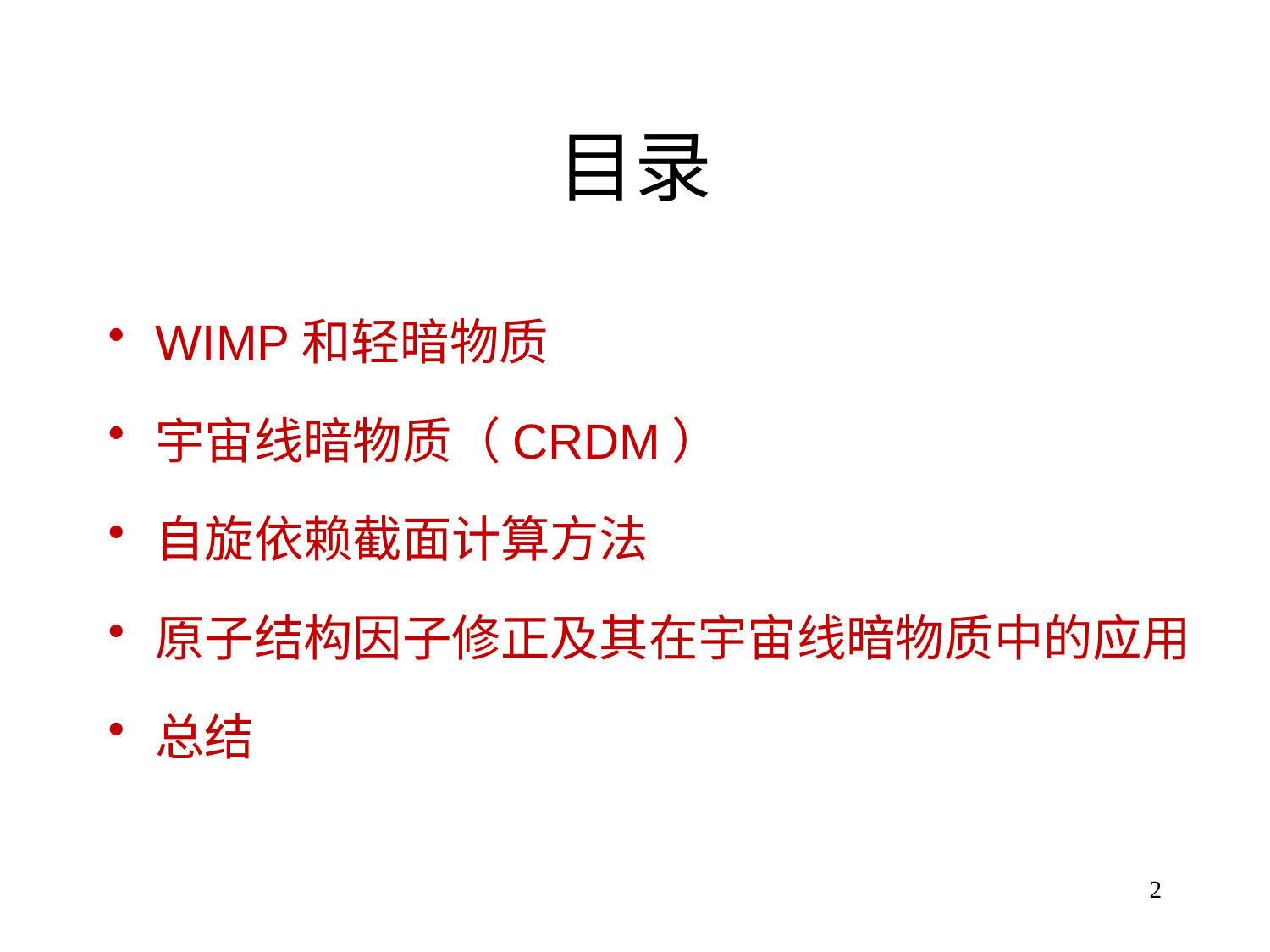

# 目录
WIMP和轻暗物质
宇宙线暗物质（CRDM）
自旋依赖截面计算方法
原子结构因子修正及其在宇宙线暗物质中的应用
总结

2